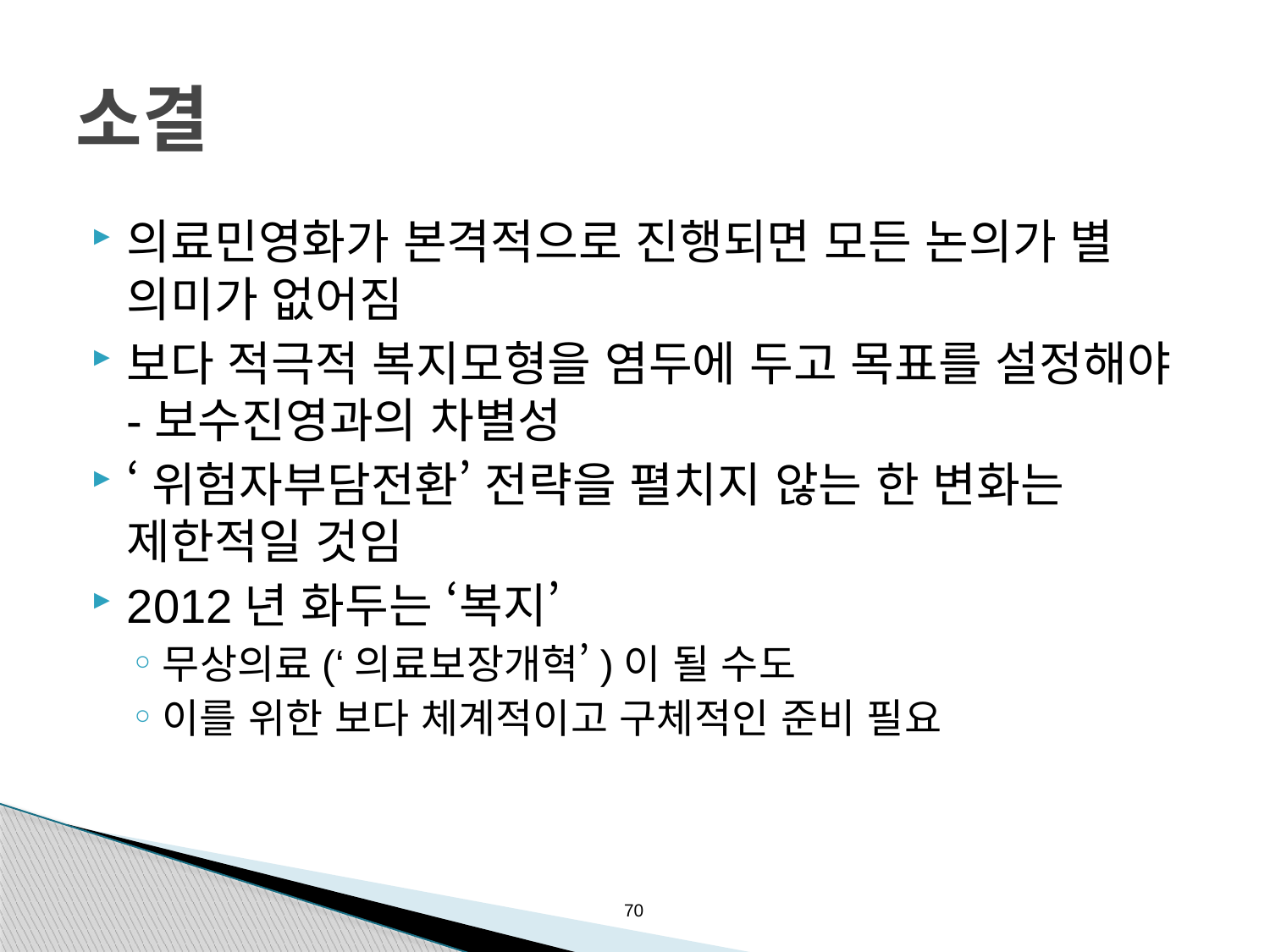

의료민영화가 본격적으로 진행되면 모든 논의가 별 의미가 없어짐
보다 적극적 복지모형을 염두에 두고 목표를 설정해야-보수진영과의 차별성
‘위험자부담전환’ 전략을 펼치지 않는 한 변화는 제한적일 것임
2012년 화두는 ‘복지’
무상의료(‘의료보장개혁’)이 될 수도
이를 위한 보다 체계적이고 구체적인 준비 필요
소결
70